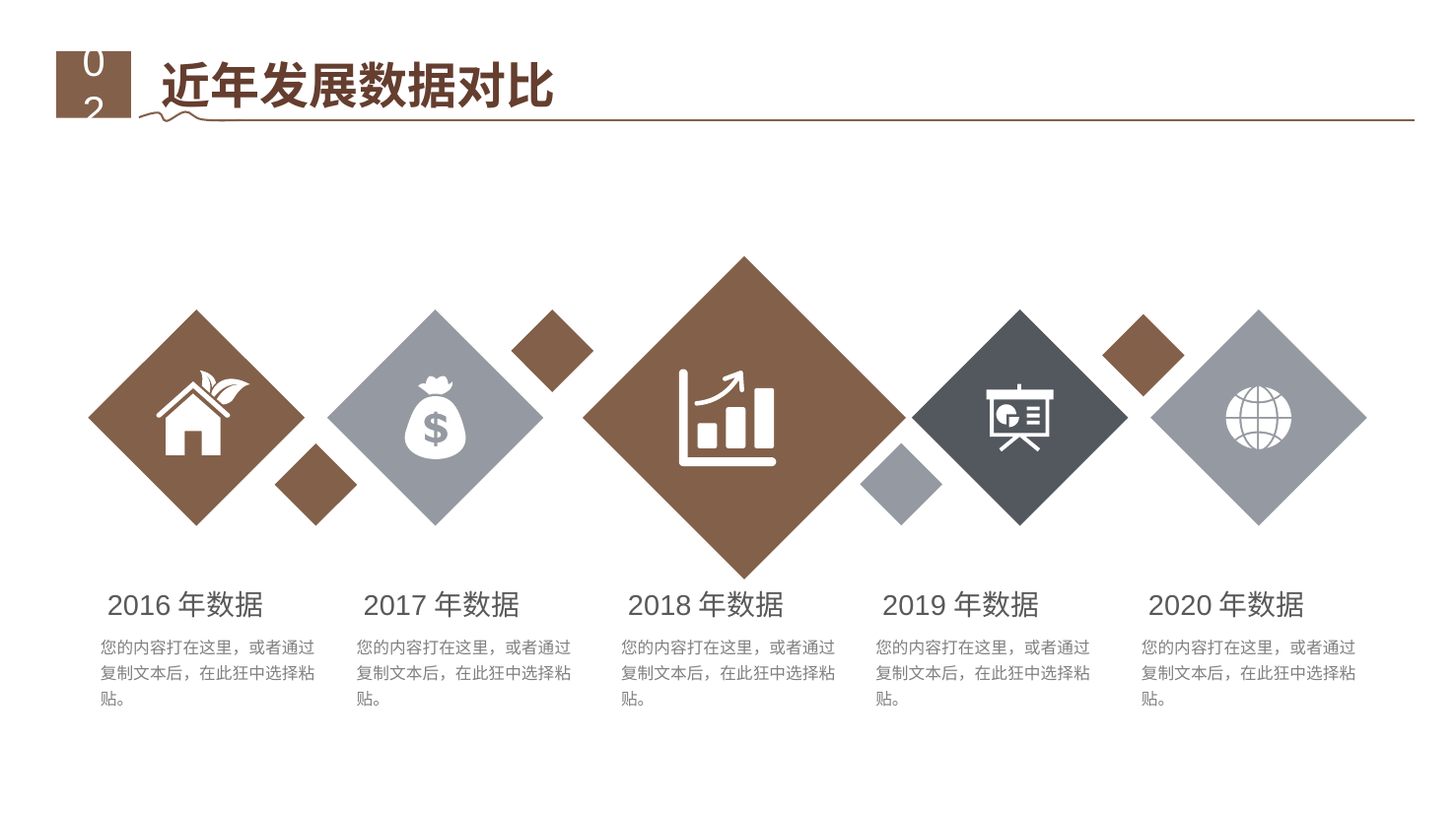

近年发展数据对比
02

2016年数据
2017年数据
2018年数据
2019年数据
2020年数据
您的内容打在这里，或者通过复制文本后，在此狂中选择粘贴。
您的内容打在这里，或者通过复制文本后，在此狂中选择粘贴。
您的内容打在这里，或者通过复制文本后，在此狂中选择粘贴。
您的内容打在这里，或者通过复制文本后，在此狂中选择粘贴。
您的内容打在这里，或者通过复制文本后，在此狂中选择粘贴。